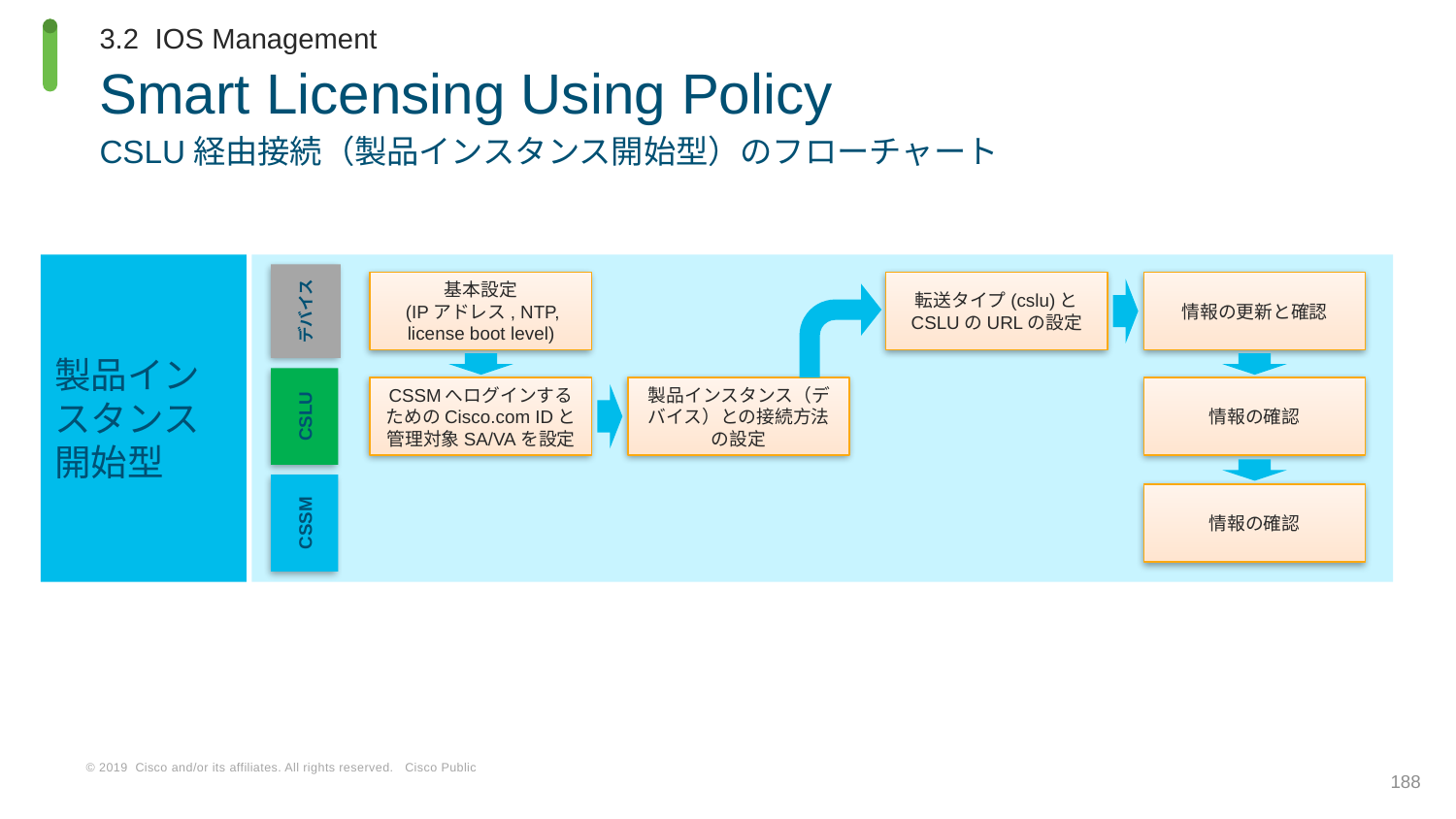

3.2  IOS Management
# Smart Licensing Using Policy
CSLU経由接続（製品インスタンス開始型）のフローチャート
製品インスタンス開始型

基本設定
 (IPアドレス, NTP,
license boot level)
転送タイプ(cslu)と
CSLUのURLの設定
情報の更新と確認
デバイス

CSSMへログインするためのCisco.com IDと
管理対象SA/VAを設定
製品インスタンス（デバイス）との接続方法の設定
情報の確認
CSLU

情報の確認
CSSM
188